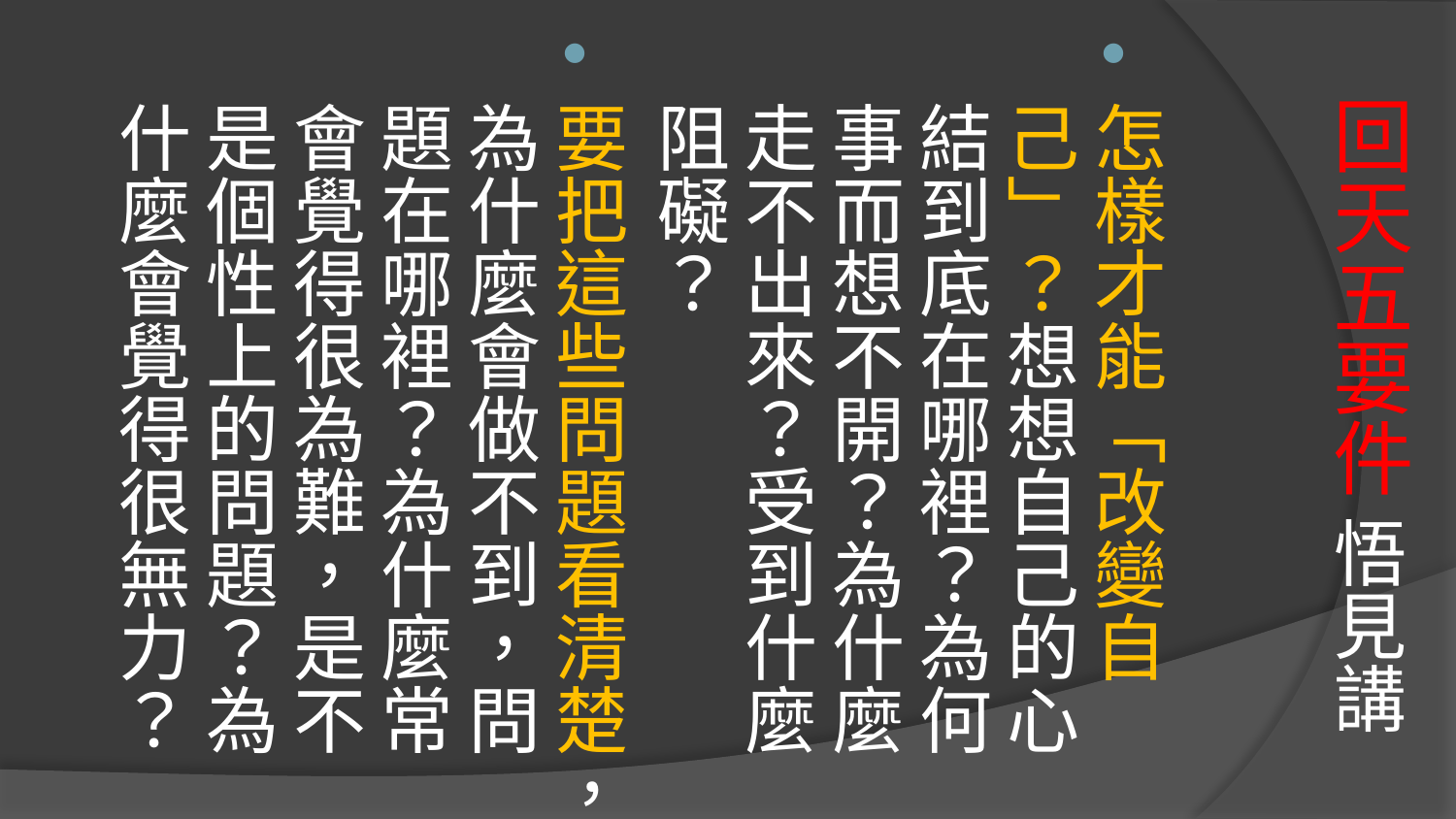

怎樣才能「改變自己」？想想自己的心結到底在哪裡？為何事而想不開？為什麼走不出來？受到什麼阻礙？
要把這些問題看清楚，為什麼會做不到，問題在哪裡？為什麼常會覺得很為難，是不是個性上的問題？為什麼會覺得很無力？

# 回天五要件 悟見講